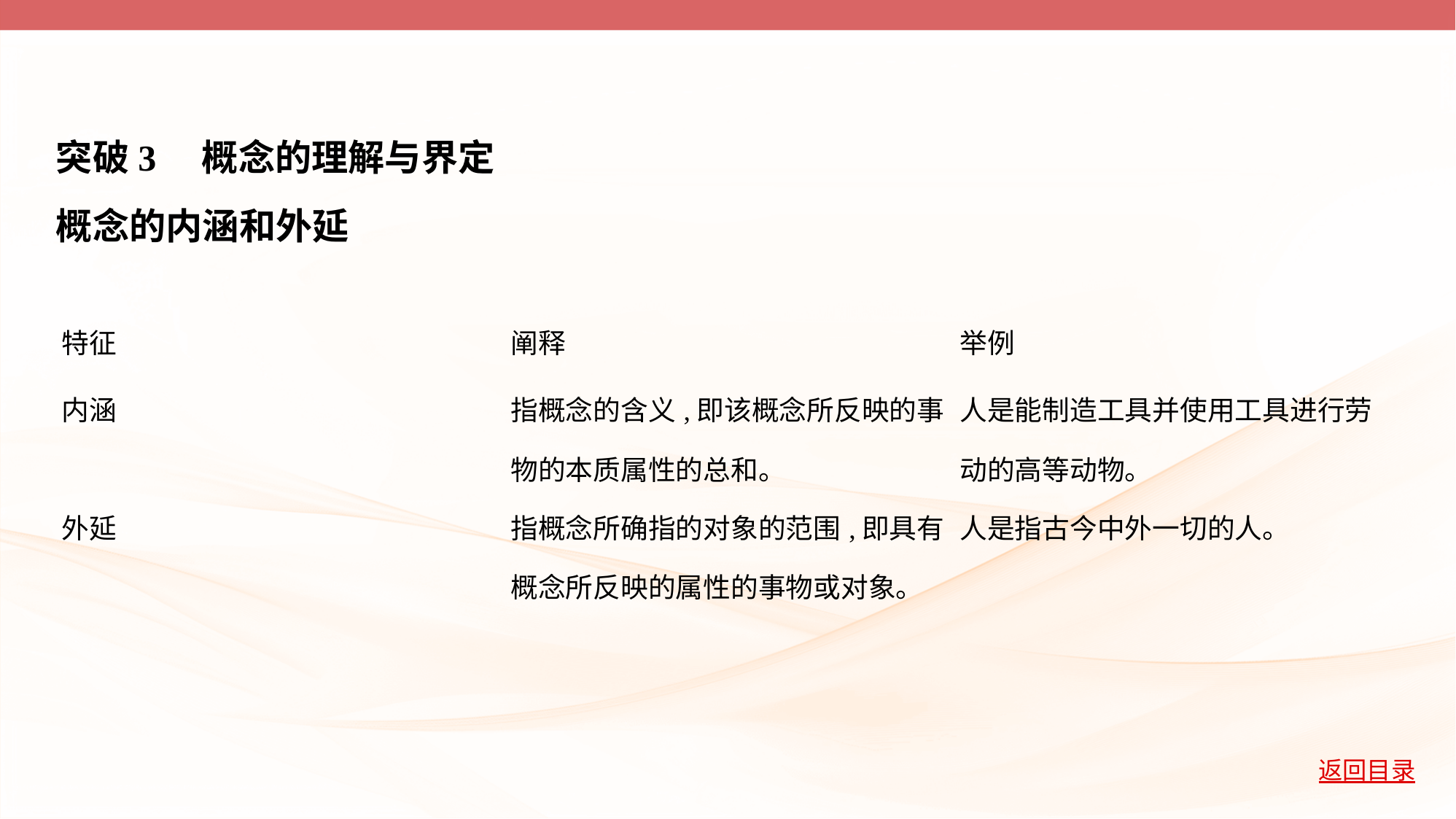

突破3　概念的理解与界定
概念的内涵和外延
| 特征 | 阐释 | 举例 |
| --- | --- | --- |
| 内涵 | 指概念的含义,即该概念所反映的事 物的本质属性的总和。 | 人是能制造工具并使用工具进行劳 动的高等动物。 |
| 外延 | 指概念所确指的对象的范围,即具有 概念所反映的属性的事物或对象。 | 人是指古今中外一切的人。 |